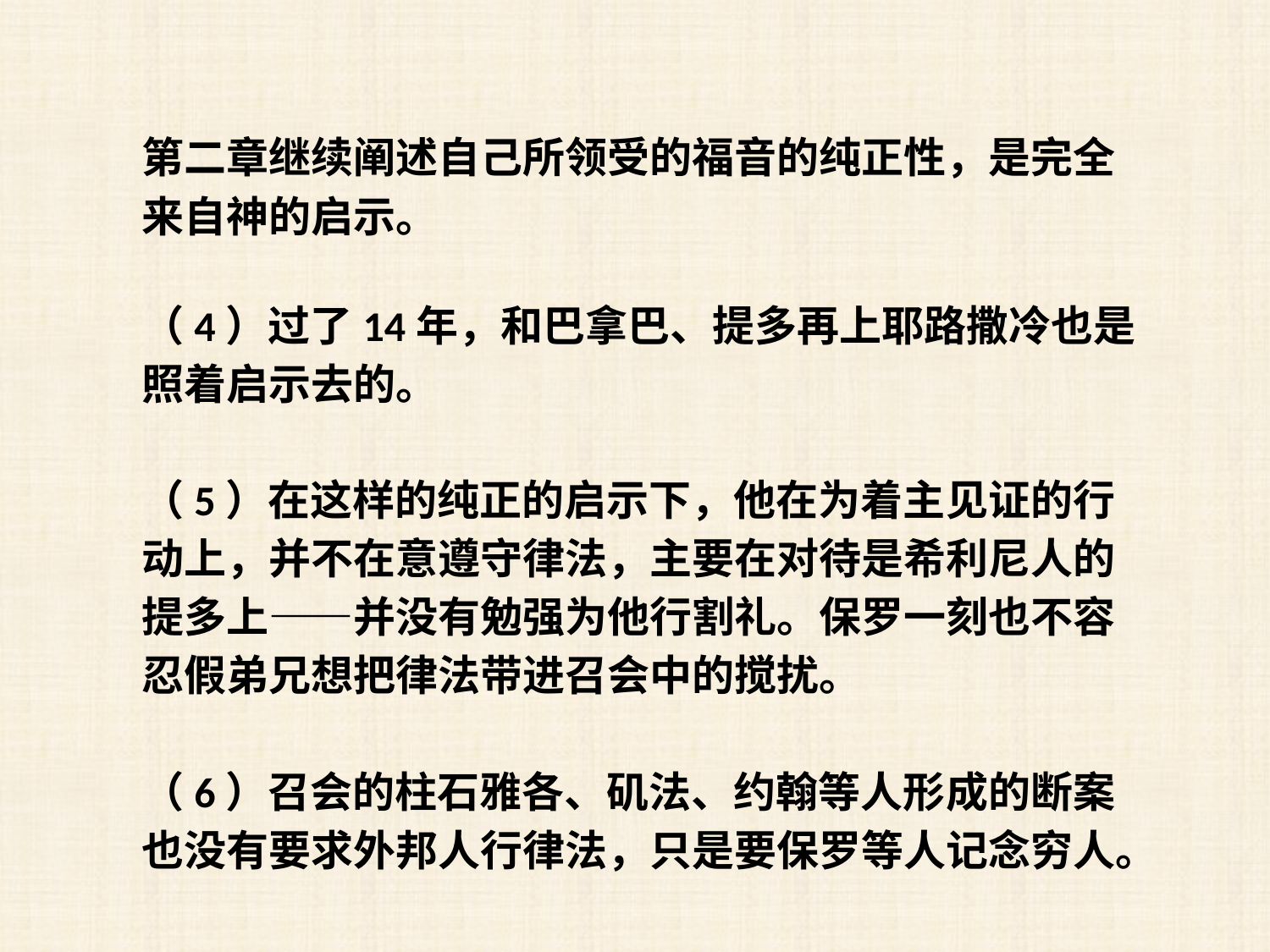

第二章继续阐述自己所领受的福音的纯正性，是完全来自神的启示。
（4）过了14年，和巴拿巴、提多再上耶路撒冷也是照着启示去的。
（5）在这样的纯正的启示下，他在为着主见证的行动上，并不在意遵守律法，主要在对待是希利尼人的提多上——并没有勉强为他行割礼。保罗一刻也不容忍假弟兄想把律法带进召会中的搅扰。
（6）召会的柱石雅各、矶法、约翰等人形成的断案也没有要求外邦人行律法，只是要保罗等人记念穷人。